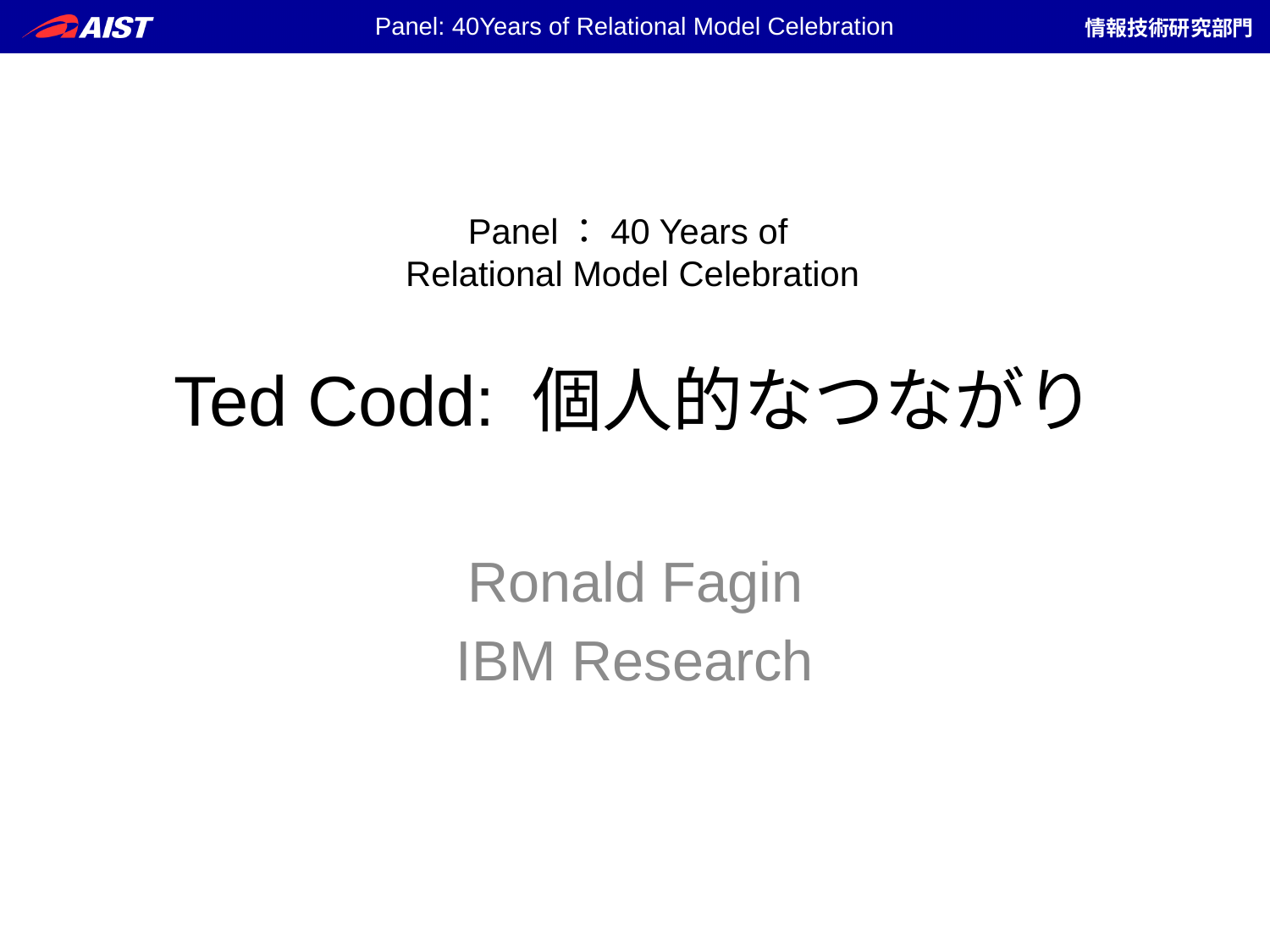

Panel: 40Years of Relational Model Celebration
Panel：40 Years of
 Relational Model Celebration
# Ted Codd: 個人的なつながり
Ronald Fagin
IBM Research